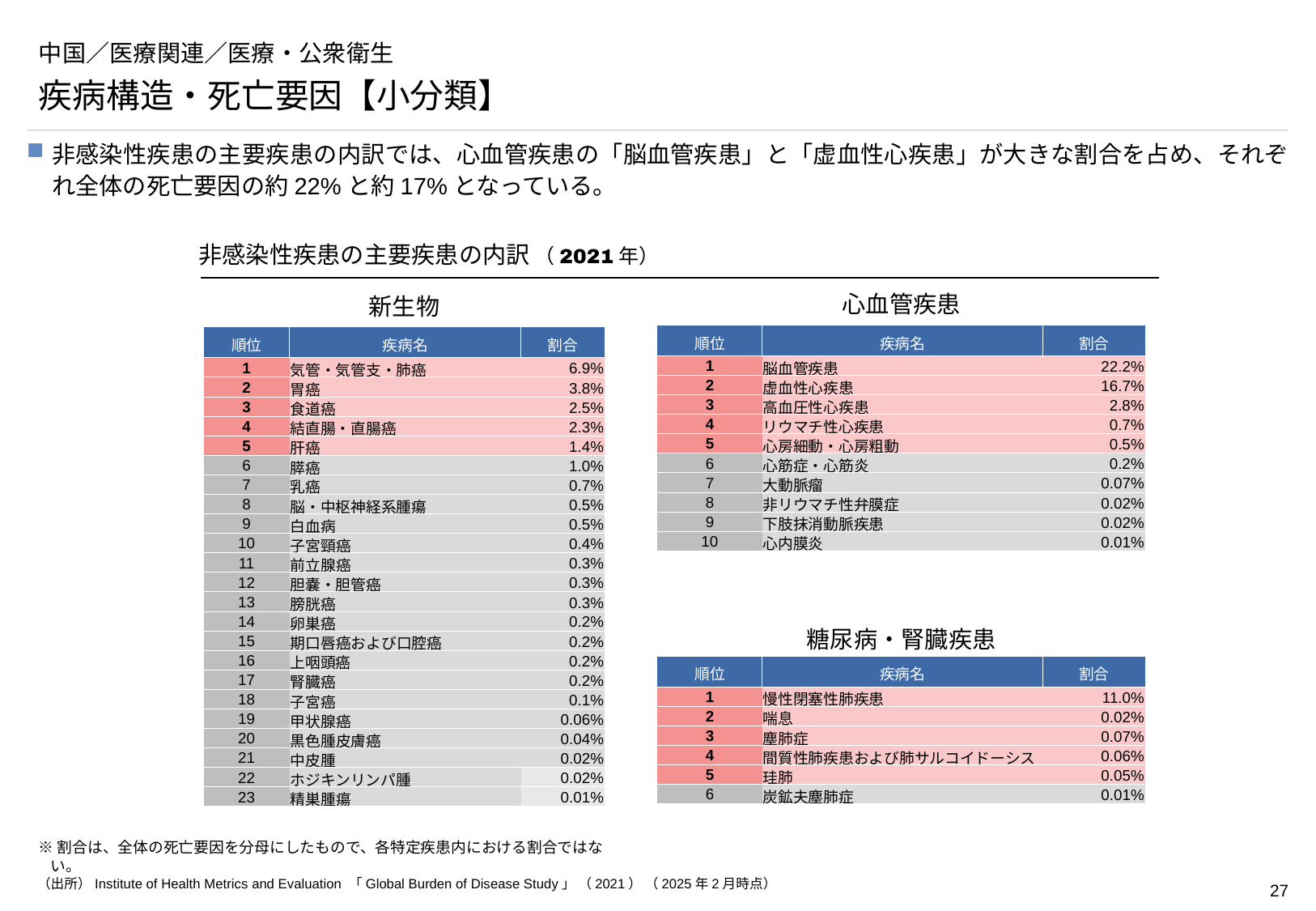

# 中国／医療関連／医療・公衆衛生
疾病構造・死亡要因【小分類】
非感染性疾患の主要疾患の内訳では、心血管疾患の「脳血管疾患」と「虚血性心疾患」が大きな割合を占め、それぞれ全体の死亡要因の約22%と約17%となっている。
非感染性疾患の主要疾患の内訳 （2021年）
心血管疾患
新生物
| 順位 | 疾病名 | 割合 |
| --- | --- | --- |
| 1 | 脳血管疾患 | 22.2% |
| 2 | 虚血性心疾患 | 16.7% |
| 3 | 高血圧性心疾患 | 2.8% |
| 4 | リウマチ性心疾患 | 0.7% |
| 5 | 心房細動・心房粗動 | 0.5% |
| 6 | 心筋症・心筋炎 | 0.2% |
| 7 | 大動脈瘤 | 0.07% |
| 8 | 非リウマチ性弁膜症 | 0.02% |
| 9 | 下肢抹消動脈疾患 | 0.02% |
| 10 | 心内膜炎 | 0.01% |
| 順位 | 疾病名 | 割合 |
| --- | --- | --- |
| 1 | 気管・気管支・肺癌 | 6.9% |
| 2 | 胃癌 | 3.8% |
| 3 | 食道癌 | 2.5% |
| 4 | 結直腸・直腸癌 | 2.3% |
| 5 | 肝癌 | 1.4% |
| 6 | 膵癌 | 1.0% |
| 7 | 乳癌 | 0.7% |
| 8 | 脳・中枢神経系腫瘍 | 0.5% |
| 9 | 白血病 | 0.5% |
| 10 | 子宮頸癌 | 0.4% |
| 11 | 前立腺癌 | 0.3% |
| 12 | 胆嚢・胆管癌 | 0.3% |
| 13 | 膀胱癌 | 0.3% |
| 14 | 卵巣癌 | 0.2% |
| 15 | 期口唇癌および口腔癌 | 0.2% |
| 16 | 上咽頭癌 | 0.2% |
| 17 | 腎臓癌 | 0.2% |
| 18 | 子宮癌 | 0.1% |
| 19 | 甲状腺癌 | 0.06% |
| 20 | 黒色腫皮膚癌 | 0.04% |
| 21 | 中皮腫 | 0.02% |
| 22 | ホジキンリンパ腫 | 0.02% |
| 23 | 精巣腫瘍 | 0.01% |
糖尿病・腎臓疾患
| 順位 | 疾病名 | 割合 |
| --- | --- | --- |
| 1 | 慢性閉塞性肺疾患 | 11.0% |
| 2 | 喘息 | 0.02% |
| 3 | 塵肺症 | 0.07% |
| 4 | 間質性肺疾患および肺サルコイドーシス | 0.06% |
| 5 | 珪肺 | 0.05% |
| 6 | 炭鉱夫塵肺症 | 0.01% |
※割合は、全体の死亡要因を分母にしたもので、各特定疾患内における割合ではない。
（出所）Institute of Health Metrics and Evaluation 「Global Burden of Disease Study」 （2021） （2025年2月時点）